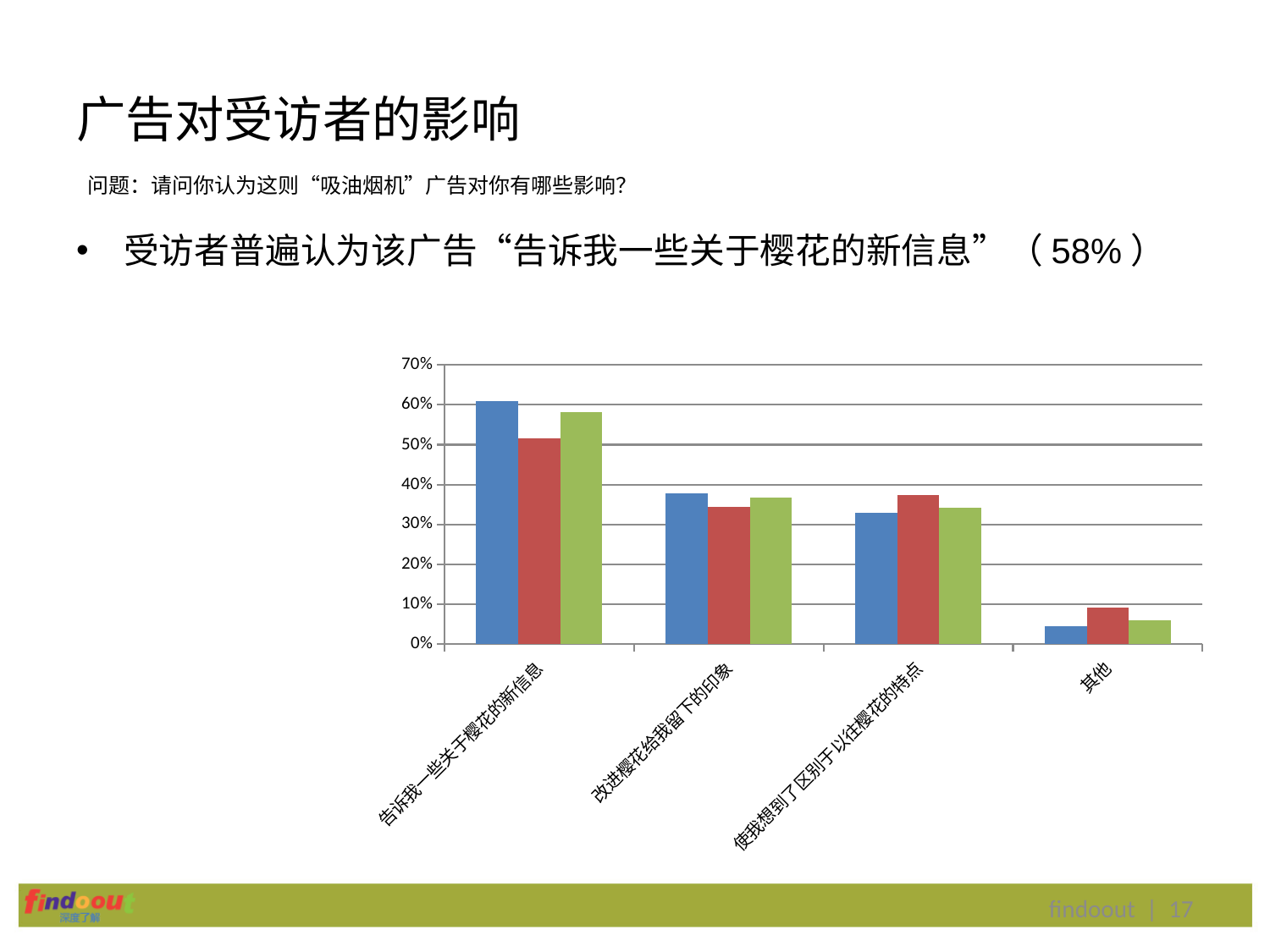

# 广告对受访者的影响
问题：请问你认为这则“吸油烟机”广告对你有哪些影响？
受访者普遍认为该广告“告诉我一些关于樱花的新信息”（58%）

### Chart

| Category | 25-35岁 | 36-45岁 | Total |
|---|---|---|---|
| 告诉我一些关于樱花的新信息 | 0.6100000000000002 | 0.515 | 0.5810397553516817 |
| 改进樱花给我留下的印象 | 0.3770000000000001 | 0.3430000000000001 | 0.3669724770642205 |
| 使我想到了区别于以往樱花的特点 | 0.3290000000000001 | 0.3740000000000001 | 0.3425076452599388 |
| 其他 | 0.044 | 0.09100000000000003 | 0.0581039755351682 |
findoout  |  17